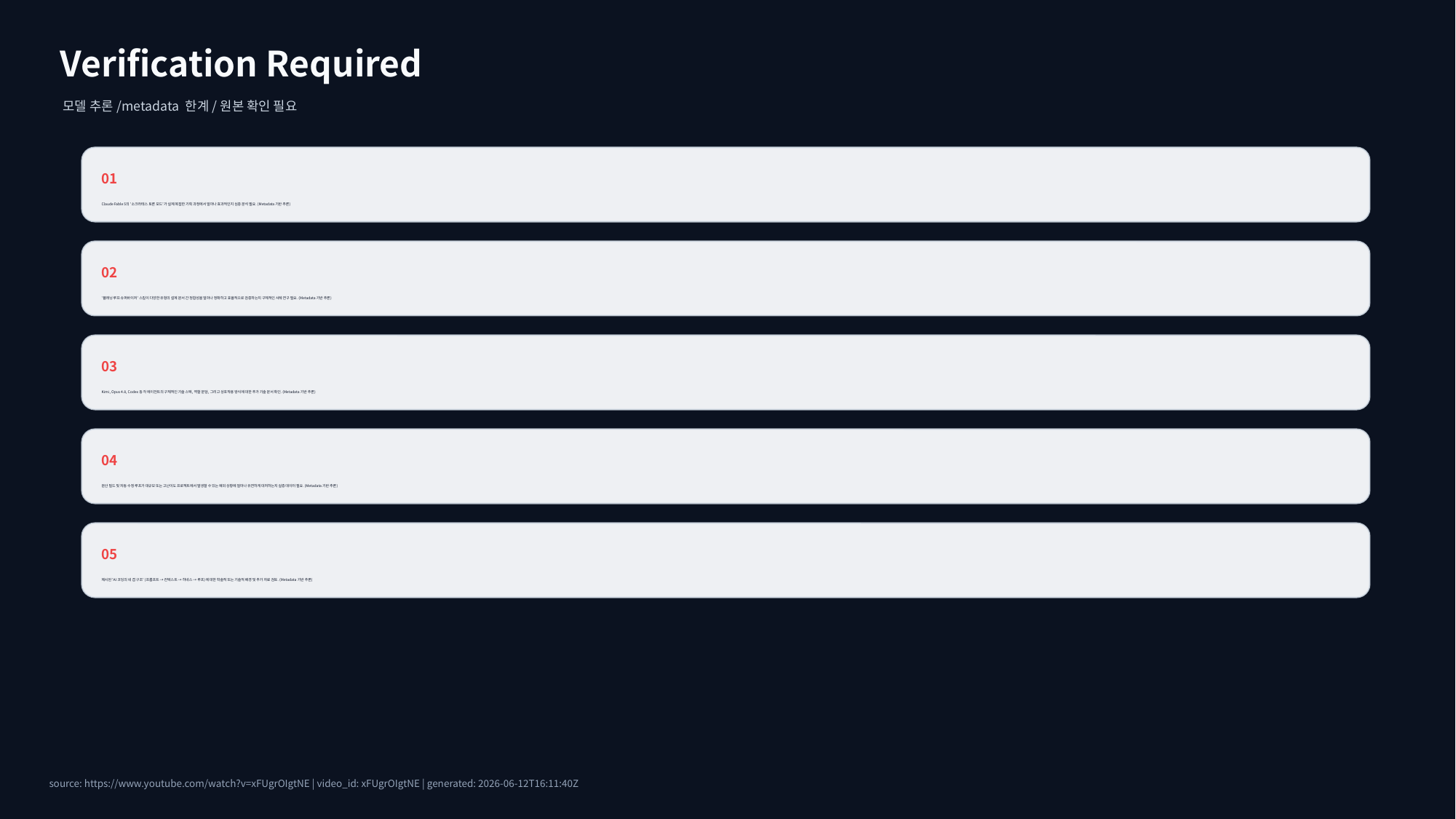

Verification Required
모델 추론/metadata 한계/원본 확인 필요

01
Claude Fable 5의 '소크라테스 토론 모드'가 실제 복잡한 기획 과정에서 얼마나 효과적인지 심층 분석 필요. (Metadata 기반 추론)

02
'플래닝 루프 슈퍼바이저' 스킬이 다양한 유형의 설계 문서 간 정합성을 얼마나 정확하고 효율적으로 검증하는지 구체적인 사례 연구 필요. (Metadata 기반 추론)

03
Kimi, Opus 4.8, Codex 등 각 에이전트의 구체적인 기술 스택, 역할 분담, 그리고 상호작용 방식에 대한 추가 기술 문서 확인. (Metadata 기반 추론)

04
분산 빌드 및 자동 수정 루프가 대규모 또는 고난이도 프로젝트에서 발생할 수 있는 예외 상황에 얼마나 유연하게 대처하는지 실증 데이터 필요. (Metadata 기반 추론)

05
제시된 'AI 코딩의 네 겹 구조' (프롬프트 → 컨텍스트 → 하네스 → 루프)에 대한 학술적 또는 기술적 배경 및 추가 자료 검토. (Metadata 기반 추론)
source: https://www.youtube.com/watch?v=xFUgrOIgtNE | video_id: xFUgrOIgtNE | generated: 2026-06-12T16:11:40Z